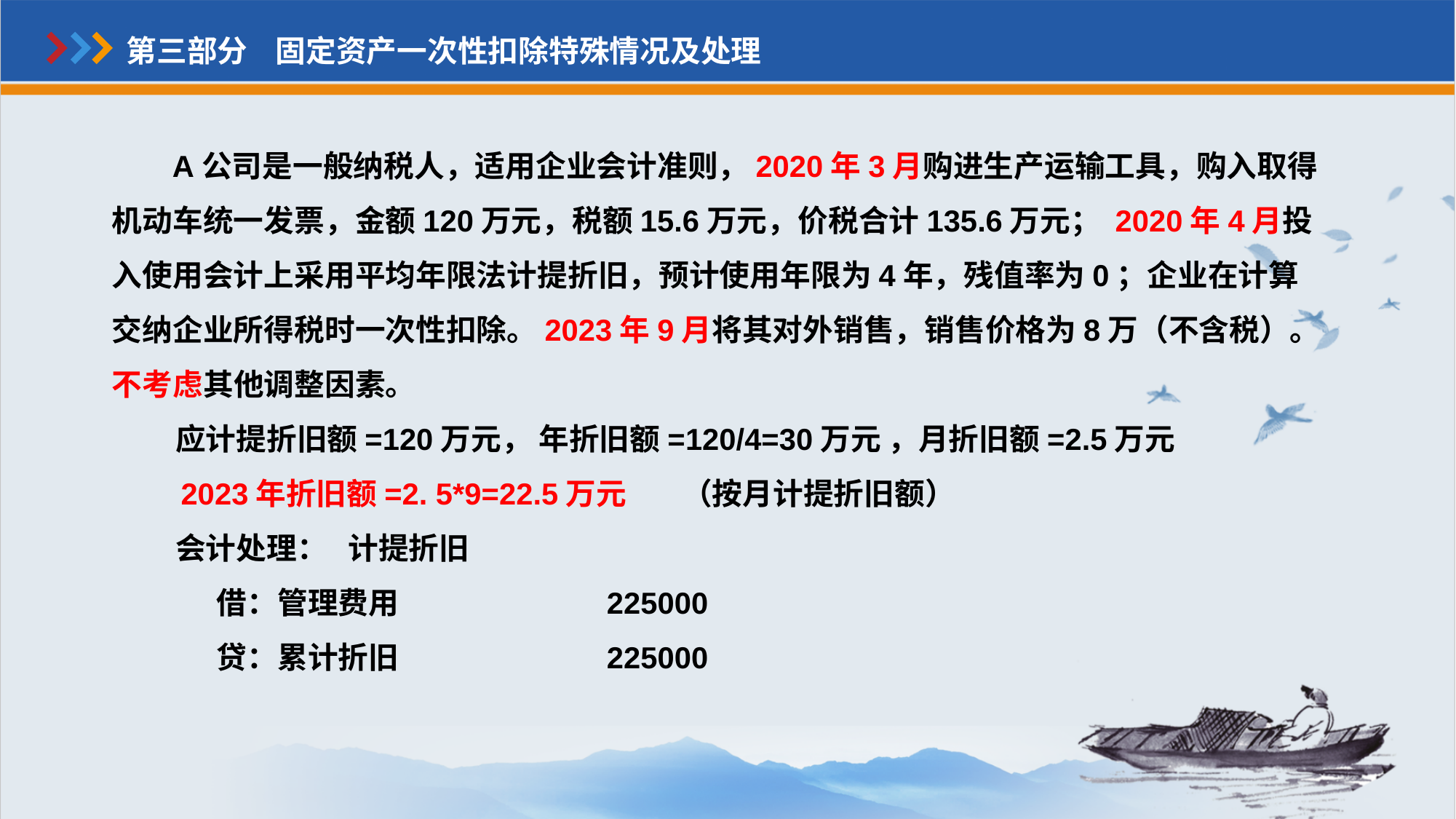

第三部分    固定资产一次性扣除特殊情况及处理

   A公司是一般纳税人，适用企业会计准则，2020年3月购进生产运输工具，购入取得机动车统一发票，金额120万元，税额15.6万元，价税合计135.6万元； 2020年4月投入使用会计上采用平均年限法计提折旧，预计使用年限为4年，残值率为0；企业在计算交纳企业所得税时一次性扣除。2023年9月将其对外销售，销售价格为8万（不含税）。不考虑其他调整因素。
   应计提折旧额=120万元， 年折旧额=120/4=30万元 ，月折旧额=2.5万元
    2023年折旧额=2. 5*9=22.5万元        （按月计提折旧额）
   会计处理：   计提折旧
         借：管理费用                             225000
         贷：累计折旧                             225000